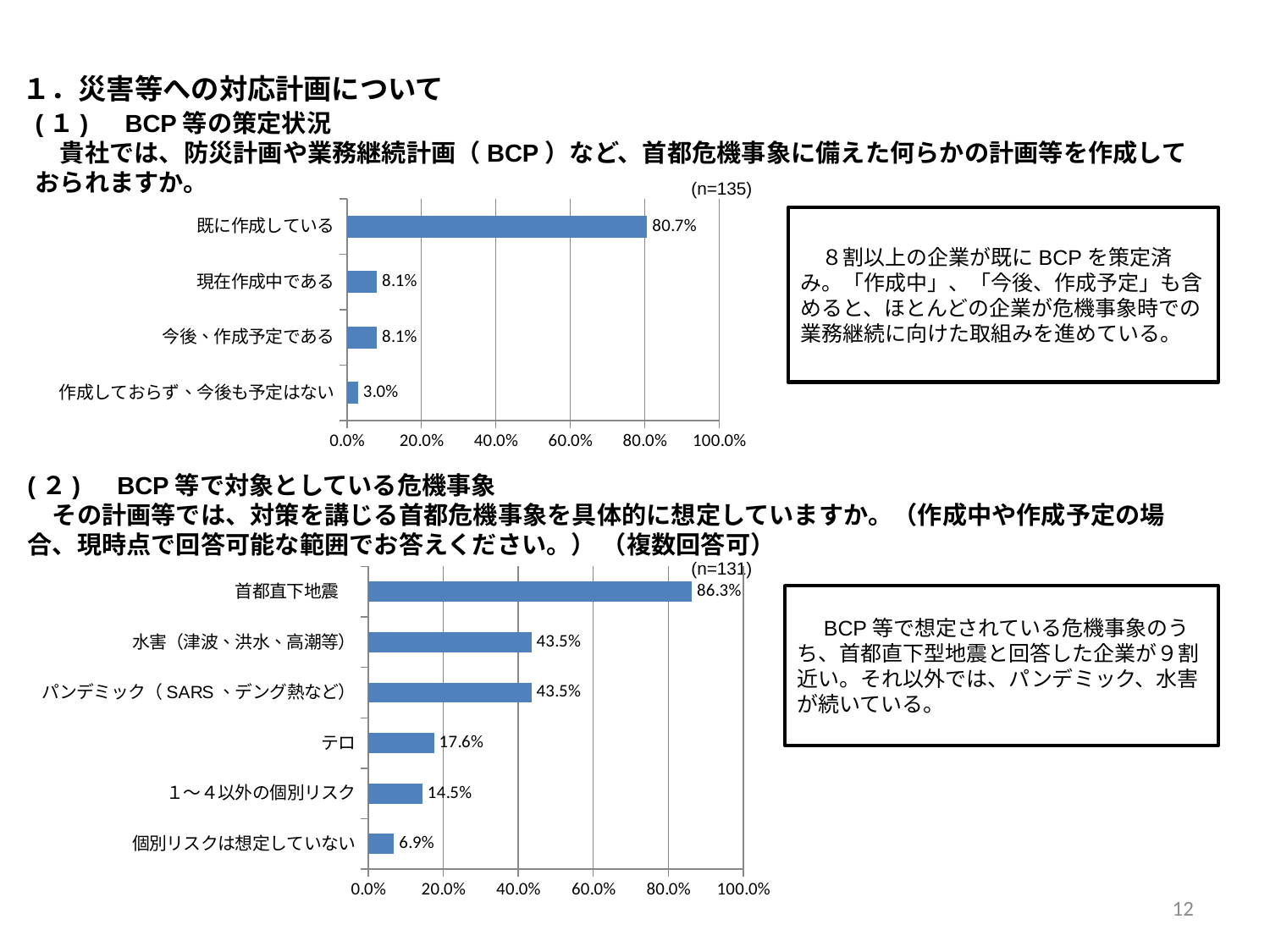

１．災害等への対応計画について
(１)　BCP等の策定状況
　貴社では、防災計画や業務継続計画（BCP）など、首都危機事象に備えた何らかの計画等を作成しておられますか。
(n=135)

### Chart

| Category |  |
|---|---|
| 作成しておらず、今後も予定はない | 0.03 |
| 今後、作成予定である | 0.081 |
| 現在作成中である | 0.081 |
| 既に作成している | 0.807 |
　８割以上の企業が既にBCPを策定済み。「作成中」、「今後、作成予定」も含めると、ほとんどの企業が危機事象時での業務継続に向けた取組みを進めている。
(２)　BCP等で対象としている危機事象
　その計画等では、対策を講じる首都危機事象を具体的に想定していますか。（作成中や作成予定の場合、現時点で回答可能な範囲でお答えください。） （複数回答可）
(n=131)

### Chart

| Category |  |
|---|---|
| 個別リスクは想定していない | 0.069 |
| １～４以外の個別リスク | 0.145 |
| テロ | 0.176 |
| パンデミック（SARS、デング熱など） | 0.435 |
| 水害（津波、洪水、高潮等） | 0.435 |
| 首都直下地震　 | 0.863 |
　BCP等で想定されている危機事象のうち、首都直下型地震と回答した企業が９割近い。それ以外では、パンデミック、水害が続いている。
12